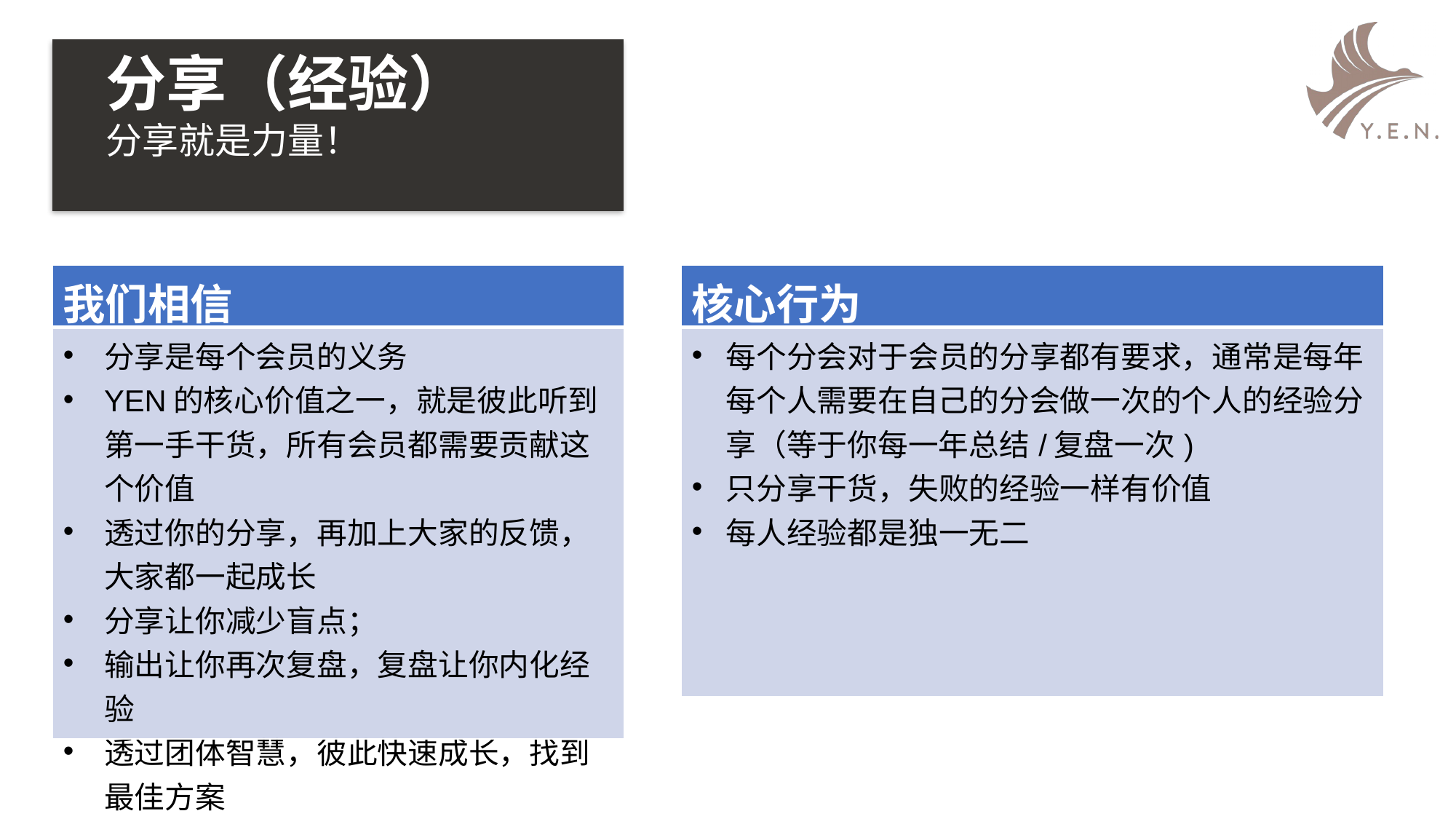

分享（经验）
分享就是力量！
| 我们相信 |
| --- |
| 分享是每个会员的义务 YEN的核心价值之一，就是彼此听到第一手干货，所有会员都需要贡献这个价值 透过你的分享，再加上大家的反馈，大家都一起成长 分享让你减少盲点； 输出让你再次复盘，复盘让你内化经验 透过团体智慧，彼此快速成长，找到最佳方案 |
| 核心行为 |
| --- |
| 每个分会对于会员的分享都有要求，通常是每年每个人需要在自己的分会做一次的个人的经验分享（等于你每一年总结/复盘一次) 只分享干货，失败的经验一样有价值 每人经验都是独一无二 |